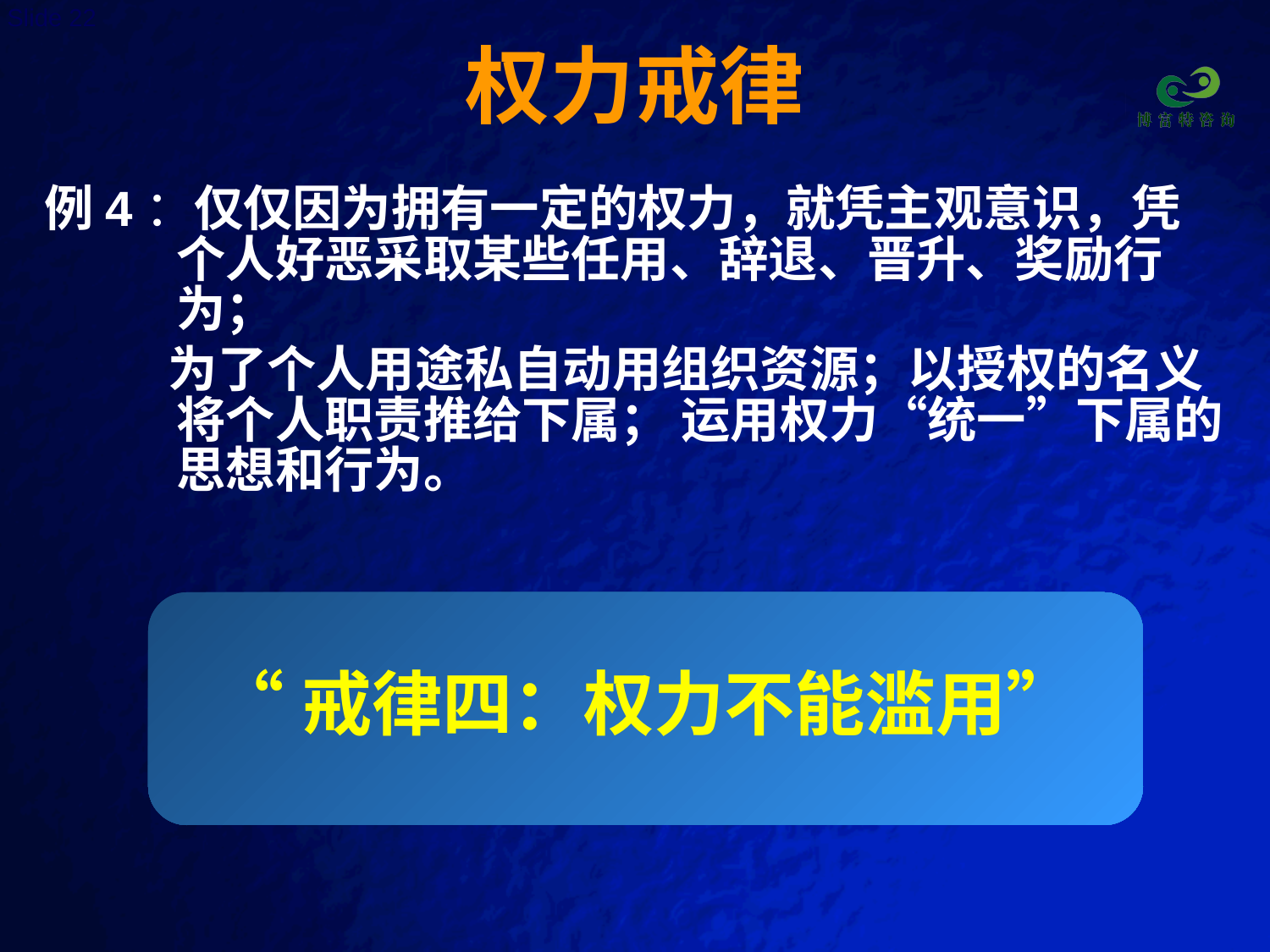

# 权力戒律
例4：仅仅因为拥有一定的权力，就凭主观意识，凭个人好恶采取某些任用、辞退、晋升、奖励行为；
          为了个人用途私自动用组织资源；以授权的名义将个人职责推给下属； 运用权力“统一”下属的思想和行为。
“戒律四：权力不能滥用”